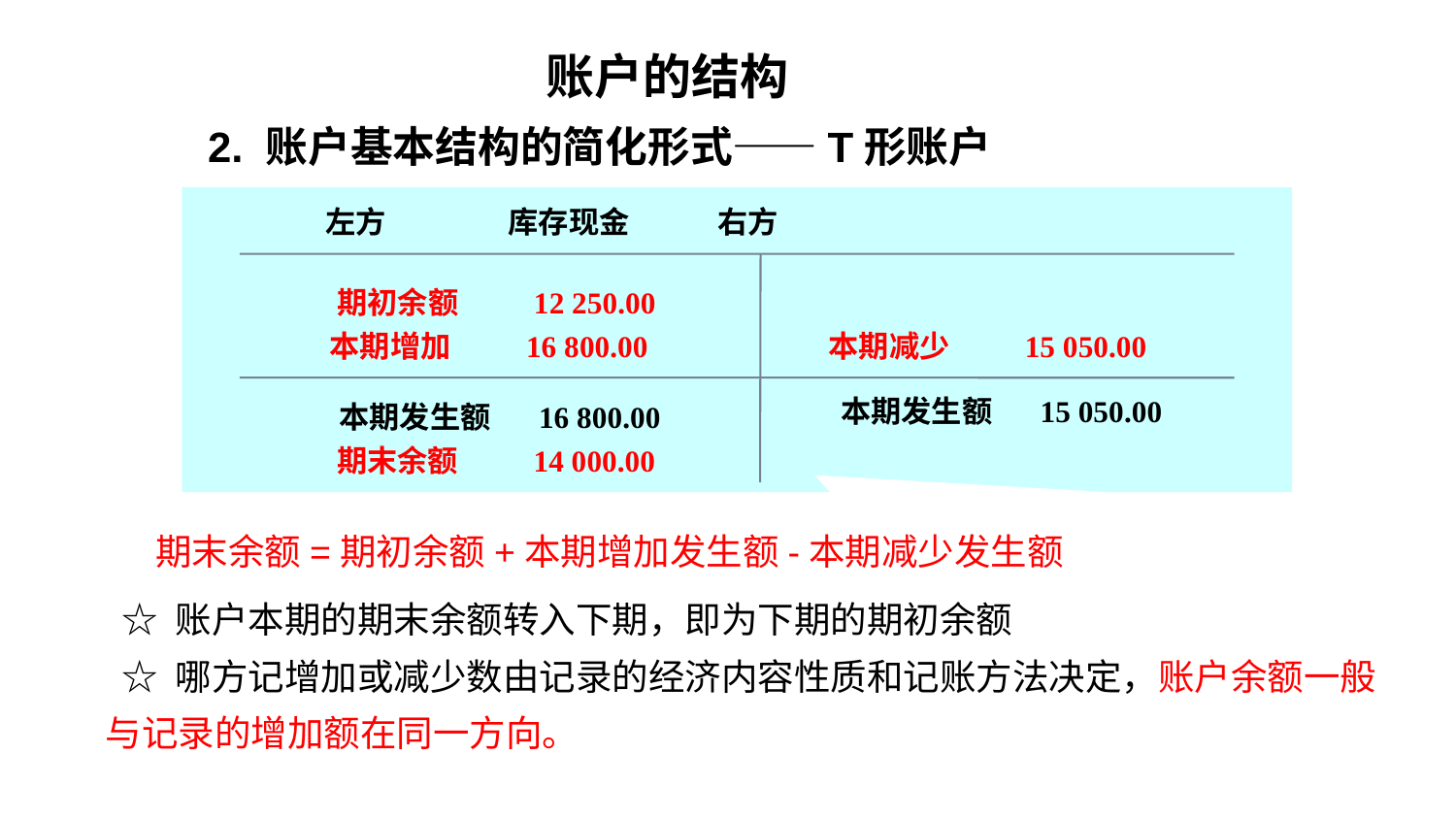

账户的结构
 2. 账户基本结构的简化形式——T形账户

      左方                  库存现金             右方

期初余额          12 250.00
本期增加          16 800.00
本期减少          15 050.00
本期发生额      15 050.00

本期发生额      16 800.00
期末余额          14 000.00
     期末余额=期初余额+本期增加发生额-本期减少发生额
  ☆ 账户本期的期末余额转入下期，即为下期的期初余额
  ☆ 哪方记增加或减少数由记录的经济内容性质和记账方法决定，账户余额一般与记录的增加额在同一方向。